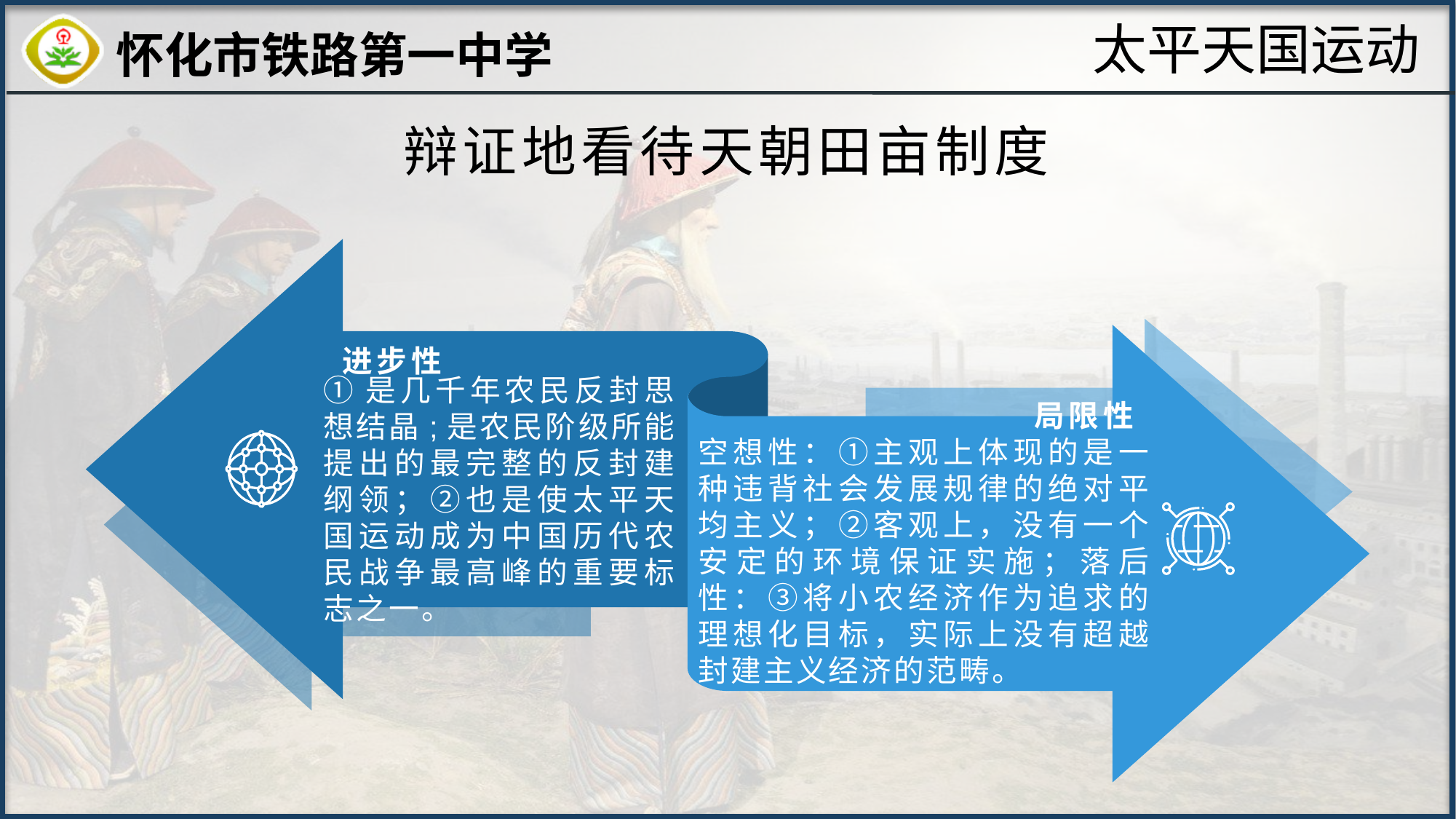

太平天国运动
辩证地看待天朝田亩制度

进步性

①是几千年农民反封思想结晶;是农民阶级所能提出的最完整的反封建纲领；②也是使太平天国运动成为中国历代农民战争最高峰的重要标志之一。

局限性
空想性：①主观上体现的是一种违背社会发展规律的绝对平均主义；②客观上，没有一个安定的环境保证实施；落后性：③将小农经济作为追求的理想化目标，实际上没有超越封建主义经济的范畴。